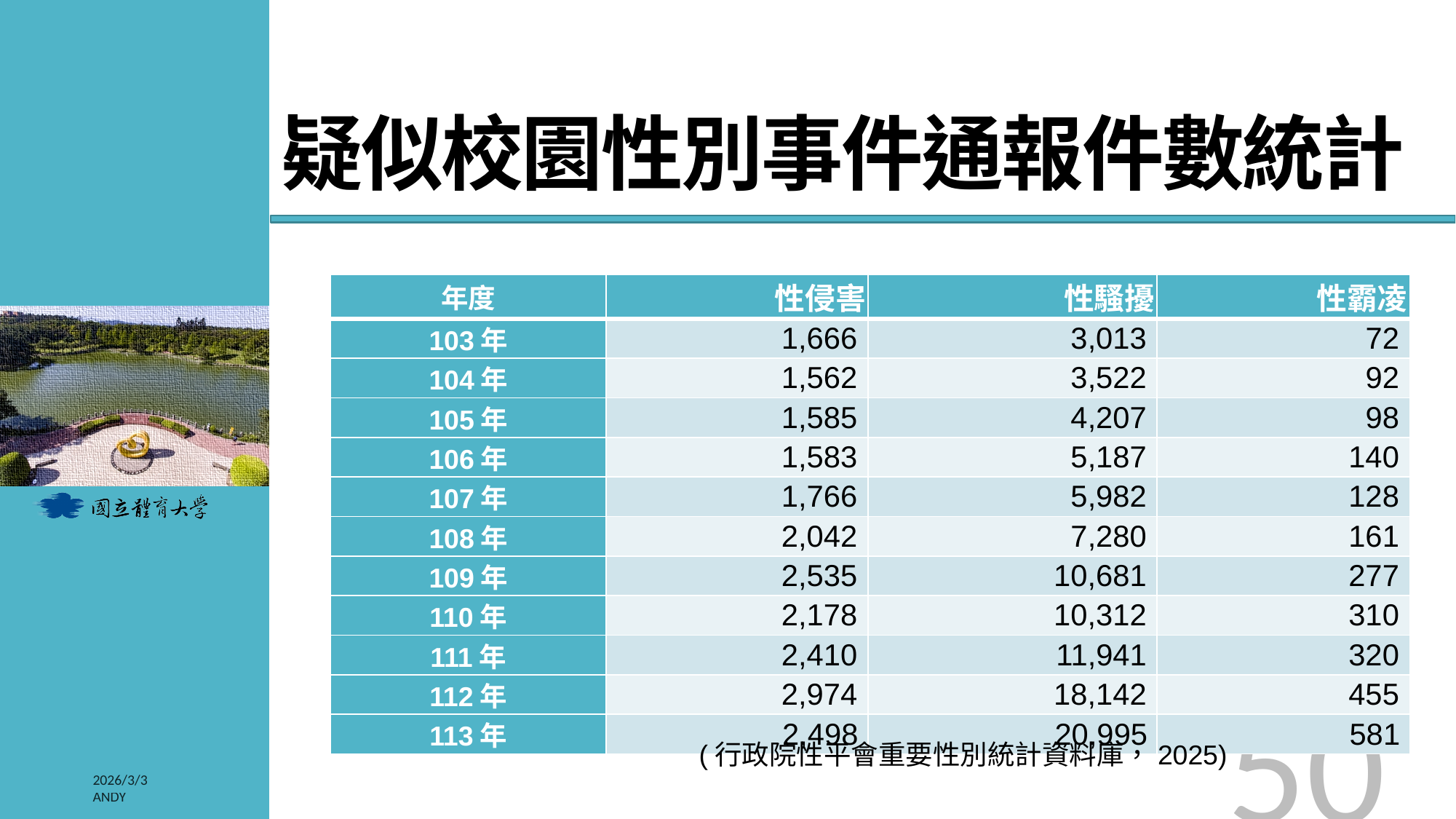

# 疑似校園性別事件通報件數統計
| 年度 | 性侵害 | 性騷擾 | 性霸凌 |
| --- | --- | --- | --- |
| 103年 | 1,666 | 3,013 | 72 |
| 104年 | 1,562 | 3,522 | 92 |
| 105年 | 1,585 | 4,207 | 98 |
| 106年 | 1,583 | 5,187 | 140 |
| 107年 | 1,766 | 5,982 | 128 |
| 108年 | 2,042 | 7,280 | 161 |
| 109年 | 2,535 | 10,681 | 277 |
| 110年 | 2,178 | 10,312 | 310 |
| 111年 | 2,410 | 11,941 | 320 |
| 112年 | 2,974 | 18,142 | 455 |
| 113年 | 2,498 | 20,995 | 581 |
50
(行政院性平會重要性別統計資料庫，2025)
2026/3/3
Andy